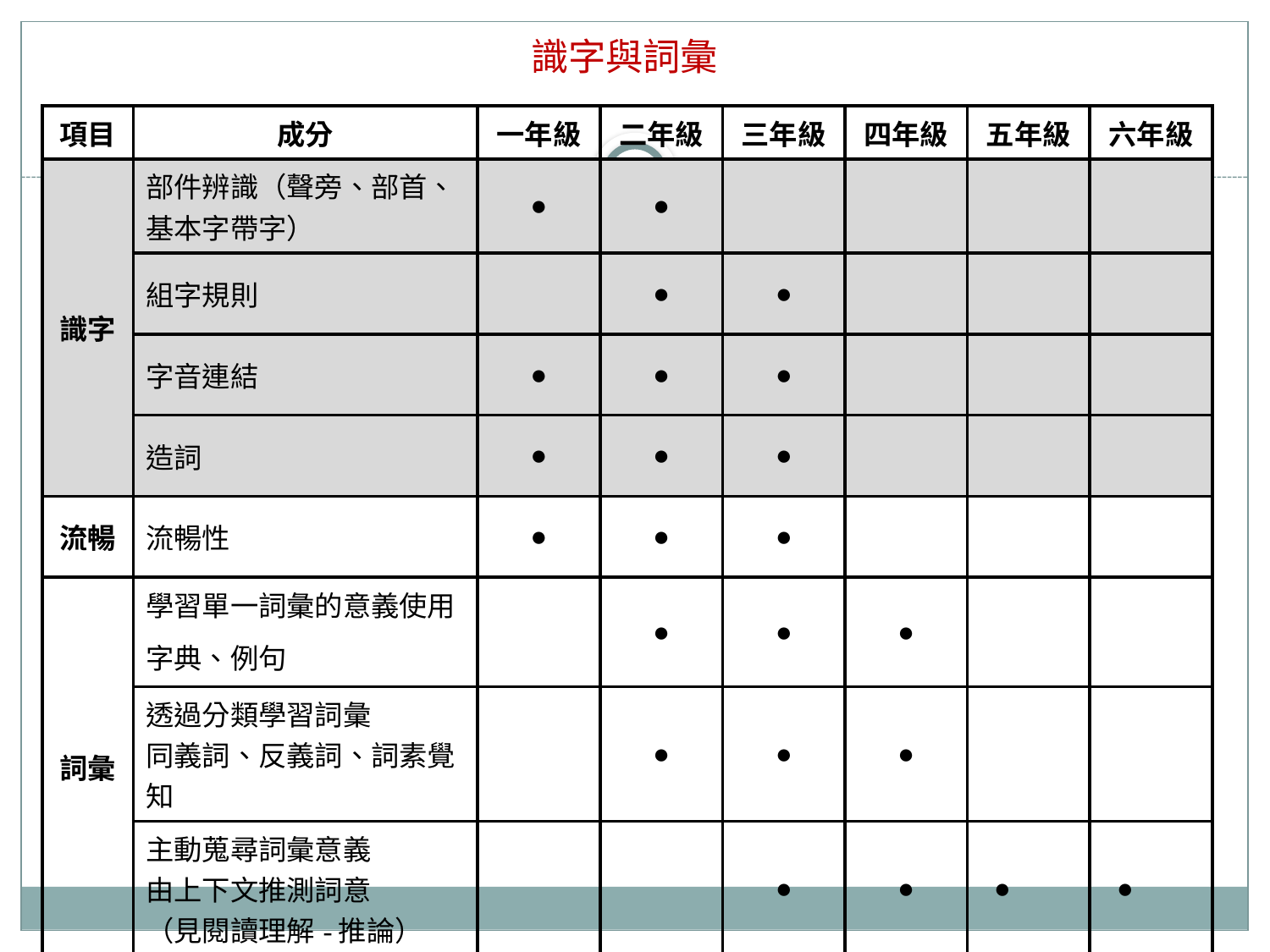

# 識字與詞彙
| 項目 | 成分 | 一年級 | 二年級 | 三年級 | 四年級 | 五年級 | 六年級 |
| --- | --- | --- | --- | --- | --- | --- | --- |
| 識字 | 部件辨識（聲旁、部首、基本字帶字） | ● | ● |  |  |  |  |
|  | 組字規則 |  | ● | ● |  |  |  |
|  | 字音連結 | ● | ● | ● |  |  |  |
|  | 造詞 | ● | ● | ● |  |  |  |
| 流暢 | 流暢性 | ● | ● | ● |  |  |  |
| 詞彙 | 學習單一詞彙的意義使用字典、例句 |  | ● | ● | ● |  |  |
|  | 透過分類學習詞彙 同義詞、反義詞、詞素覺知 |  | ● | ● | ● |  |  |
|  | 主動蒐尋詞彙意義 由上下文推測詞意 （見閱讀理解-推論） |  |  | ● | ● | ● | ● |